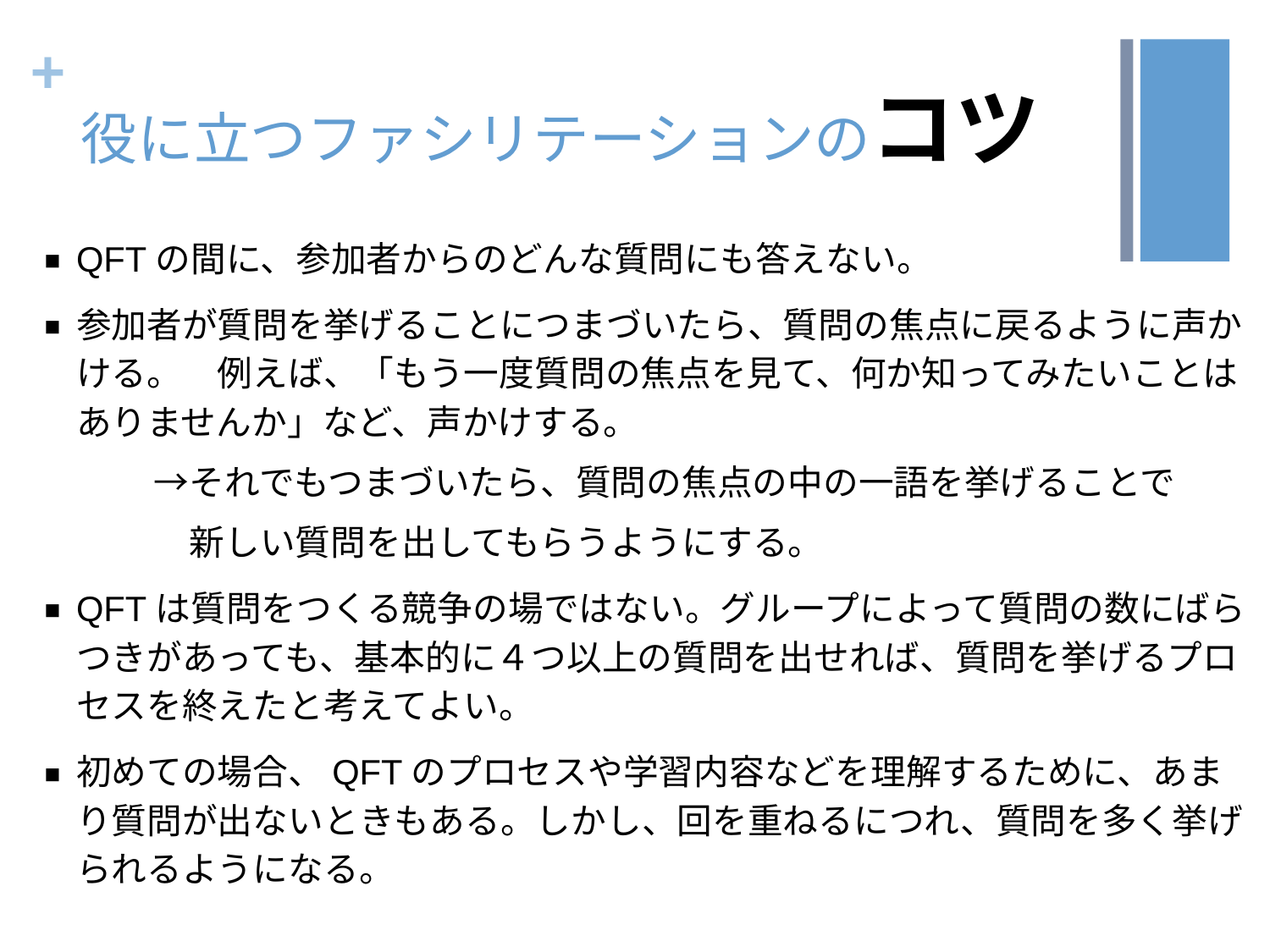

# 役に立つファシリテーションのコツ
QFTの間に、参加者からのどんな質問にも答えない。
参加者が質問を挙げることにつまづいたら、質問の焦点に戻るように声かける。　例えば、「もう一度質問の焦点を見て、何か知ってみたいことはありませんか」など、声かけする。
　　　　→それでもつまづいたら、質問の焦点の中の一語を挙げることで
　　　　　新しい質問を出してもらうようにする。
QFTは質問をつくる競争の場ではない。グループによって質問の数にばらつきがあっても、基本的に４つ以上の質問を出せれば、質問を挙げるプロセスを終えたと考えてよい。
初めての場合、QFTのプロセスや学習内容などを理解するために、あまり質問が出ないときもある。しかし、回を重ねるにつれ、質問を多く挙げられるようになる。